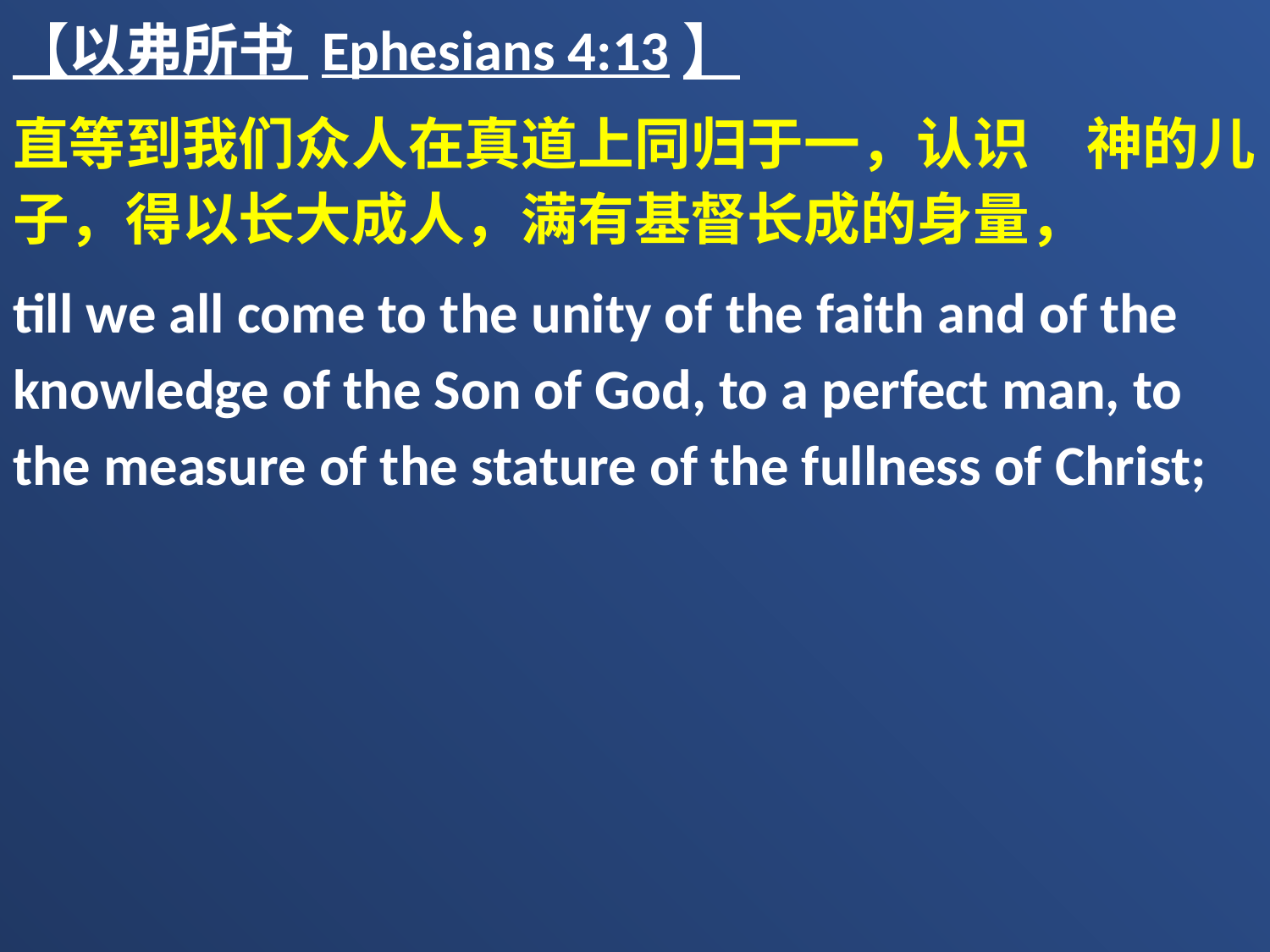

【以弗所书 Ephesians 4:13】
直等到我们众人在真道上同归于一，认识　神的儿子，得以长大成人，满有基督长成的身量，
till we all come to the unity of the faith and of the knowledge of the Son of God, to a perfect man, to the measure of the stature of the fullness of Christ;